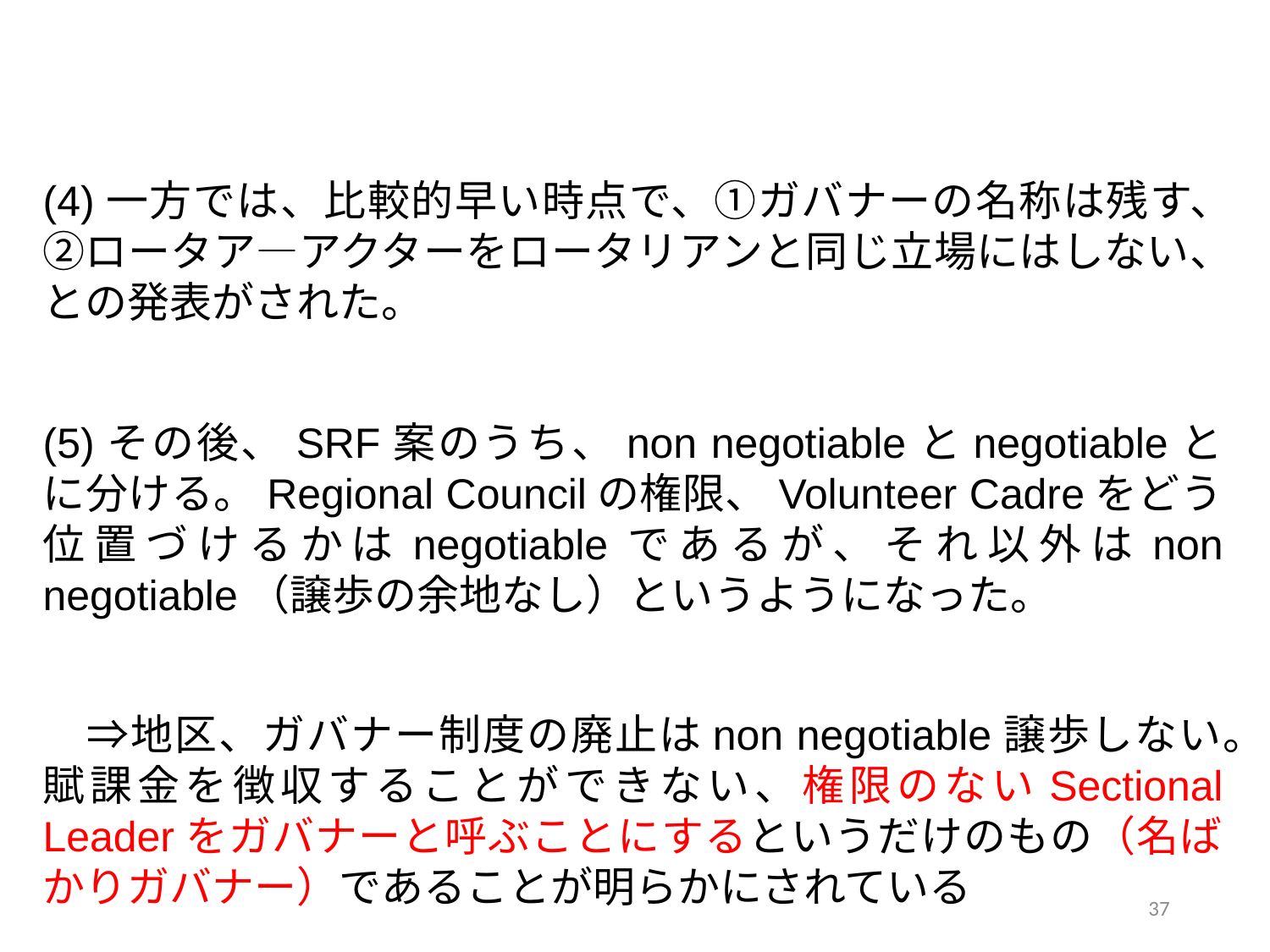

(4)一方では、比較的早い時点で、①ガバナーの名称は残す、②ロータア―アクターをロータリアンと同じ立場にはしない、との発表がされた。
(5)その後、SRF案のうち、non negotiableとnegotiableとに分ける。Regional Councilの権限、Volunteer Cadreをどう位置づけるかはnegotiableであるが、それ以外はnon negotiable（譲歩の余地なし）というようになった。

　⇒地区、ガバナー制度の廃止はnon negotiable譲歩しない。賦課金を徴収することができない、権限のないSectional Leaderをガバナーと呼ぶことにするというだけのもの（名ばかりガバナー）であることが明らかにされている
37